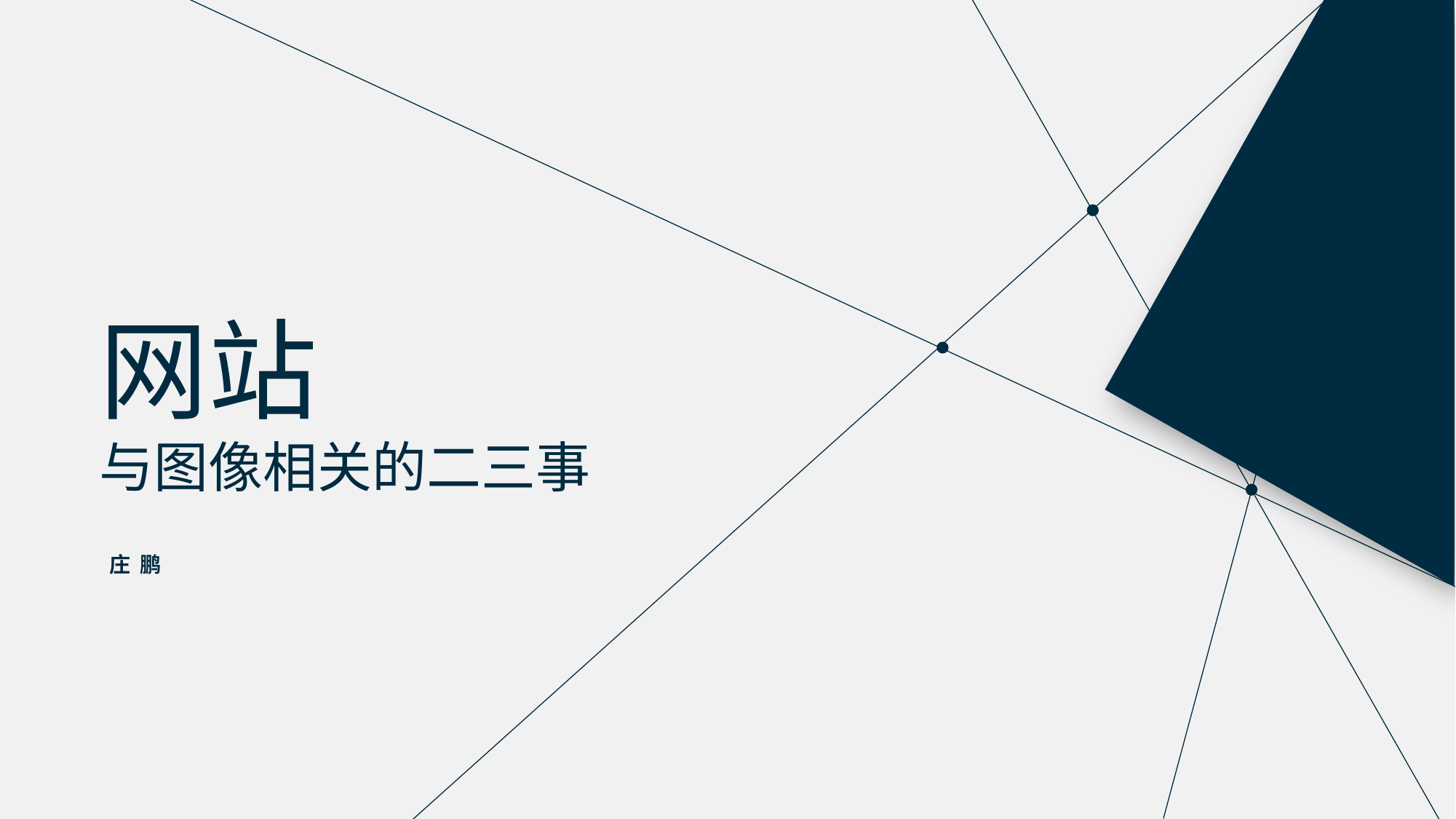

网站
与图像相关的二三事

 庄  鹏
Fresh business general template
Applicable to enterprise introduction, summary report, sales marketing, chart data
汇报人：优品PPT